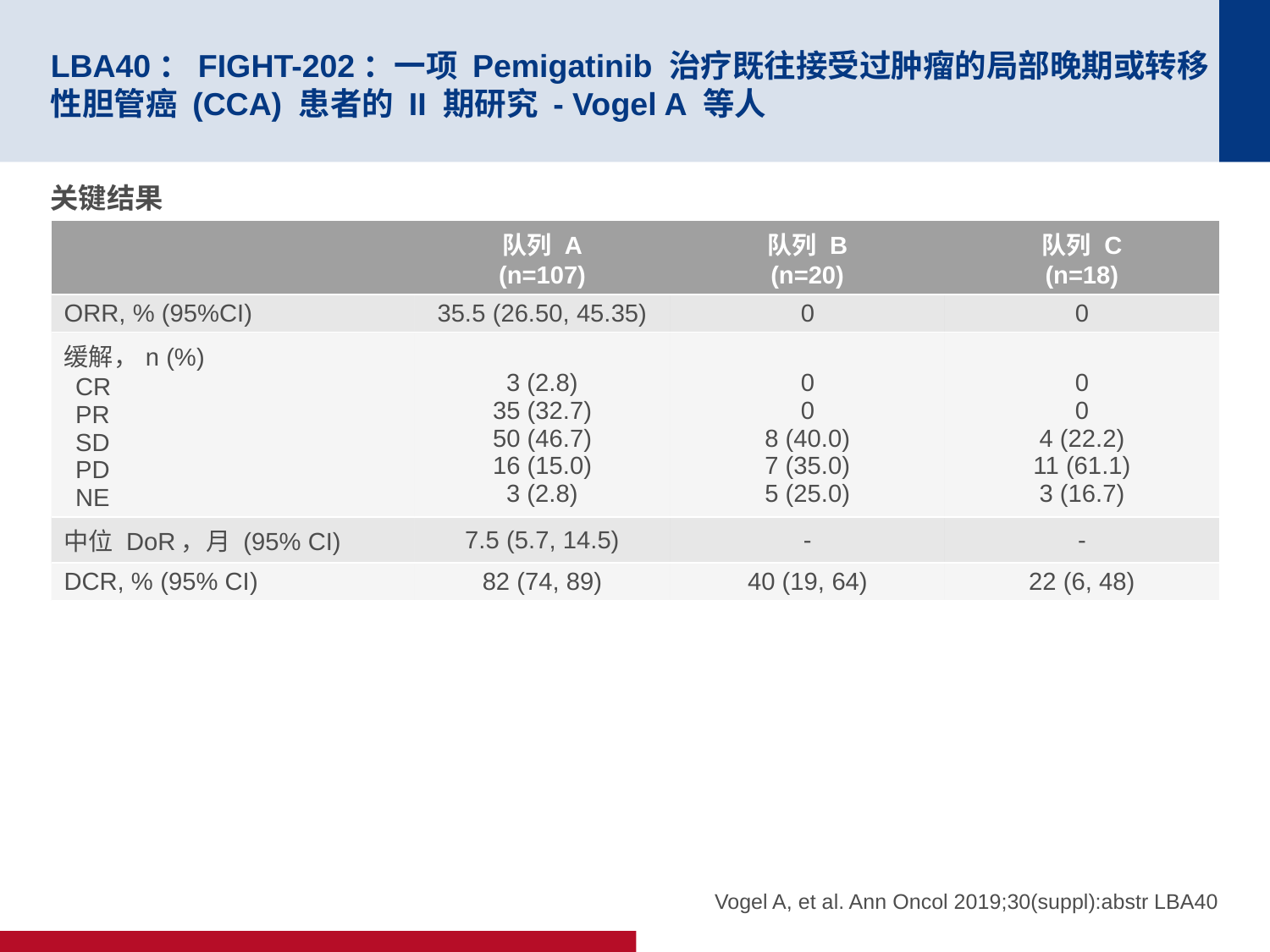

# LBA40：FIGHT-202：一项 Pemigatinib 治疗既往接受过肿瘤的局部晚期或转移性胆管癌 (CCA) 患者的 II 期研究 - Vogel A 等人
关键结果
|  | 队列 A (n=107) | 队列 B (n=20) | 队列 C (n=18) |
| --- | --- | --- | --- |
| ORR, % (95%CI) | 35.5 (26.50, 45.35) | 0 | 0 |
| 缓解，n (%) CR PR SD PD NE | 3 (2.8) 35 (32.7) 50 (46.7) 16 (15.0) 3 (2.8) | 0 0 8 (40.0) 7 (35.0) 5 (25.0) | 0 0 4 (22.2) 11 (61.1) 3 (16.7) |
| 中位 DoR，月 (95% CI) | 7.5 (5.7, 14.5) | - | - |
| DCR, % (95% CI) | 82 (74, 89) | 40 (19, 64) | 22 (6, 48) |
Vogel A, et al. Ann Oncol 2019;30(suppl):abstr LBA40